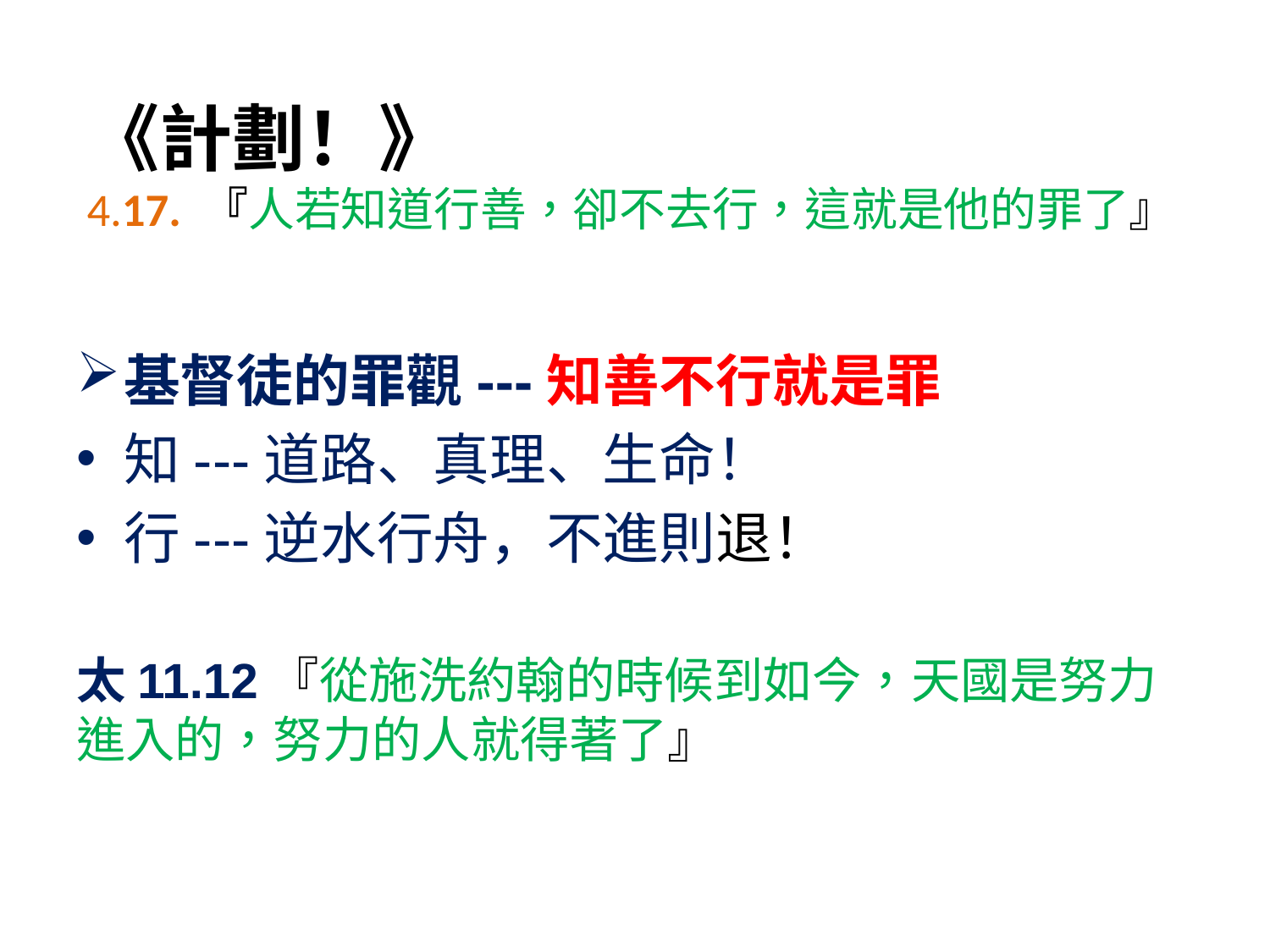

# 《計劃！》 4.17. 『人若知道行善，卻不去行，這就是他的罪了』
基督徒的罪觀---知善不行就是罪
知---道路、真理、生命！
行---逆水行舟，不進則退！

太11.12『從施洗約翰的時候到如今，天國是努力進入的，努力的人就得著了』